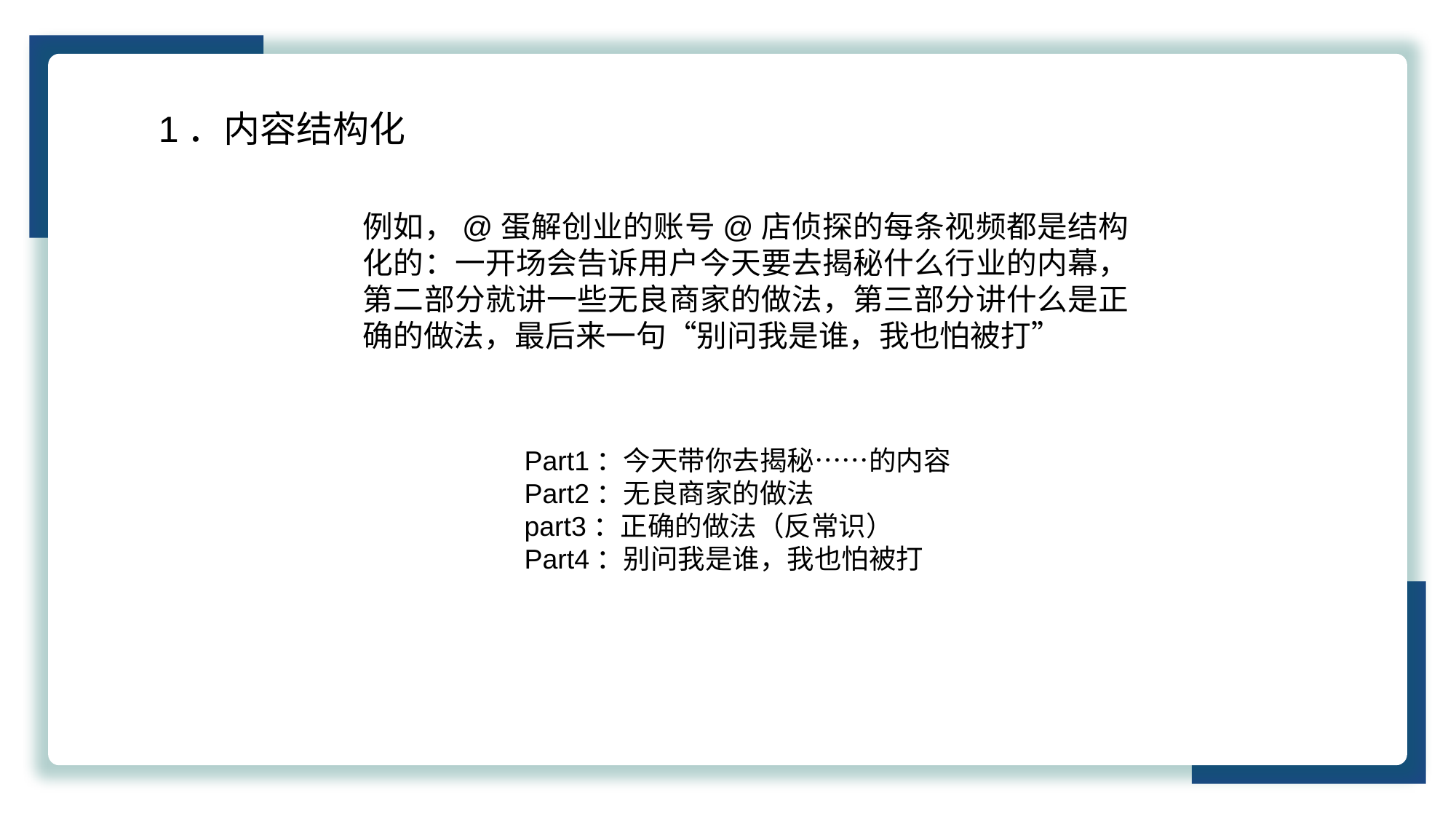

t
1．内容结构化
例如，@蛋解创业的账号@店侦探的每条视频都是结构化的：一开场会告诉用户今天要去揭秘什么行业的内幕，第二部分就讲一些无良商家的做法，第三部分讲什么是正确的做法，最后来一句“别问我是谁，我也怕被打”
Part1：今天带你去揭秘……的内容
Part2：无良商家的做法
part3：正确的做法（反常识）
Part4：别问我是谁，我也怕被打